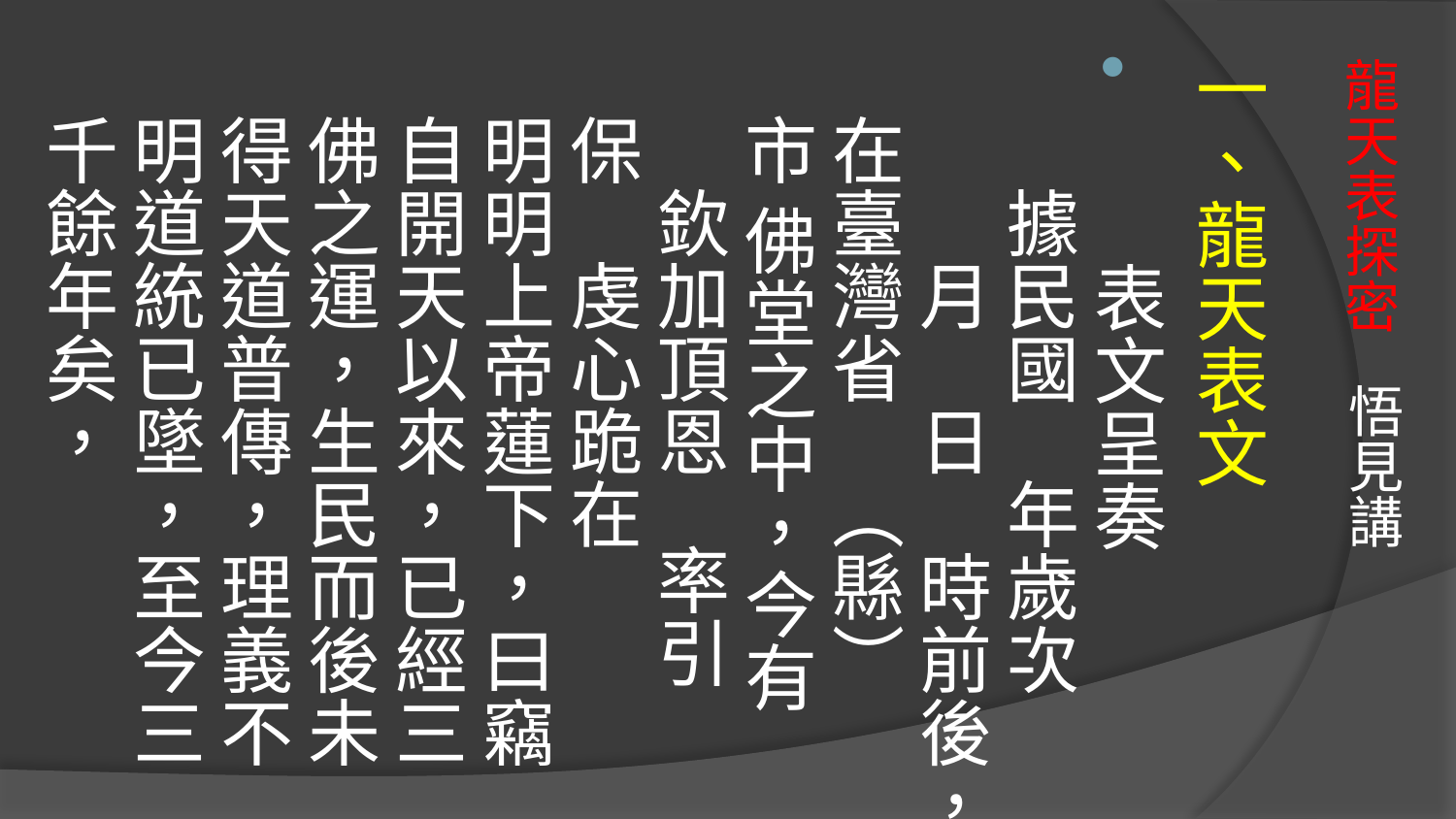

一、龍天表文
        表文呈奏 
　據民國　年歲次　　　月　日　時前後，在臺灣省　（縣）　市 佛堂之中，今有　欽加頂恩    率引　保　虔心跪在 
明明上帝蓮下，曰竊自開天以來，已經三佛之運，生民而後未得天道普傳，理義不明道統已墜，至今三千餘年矣，
# 龍天表探密    悟見講